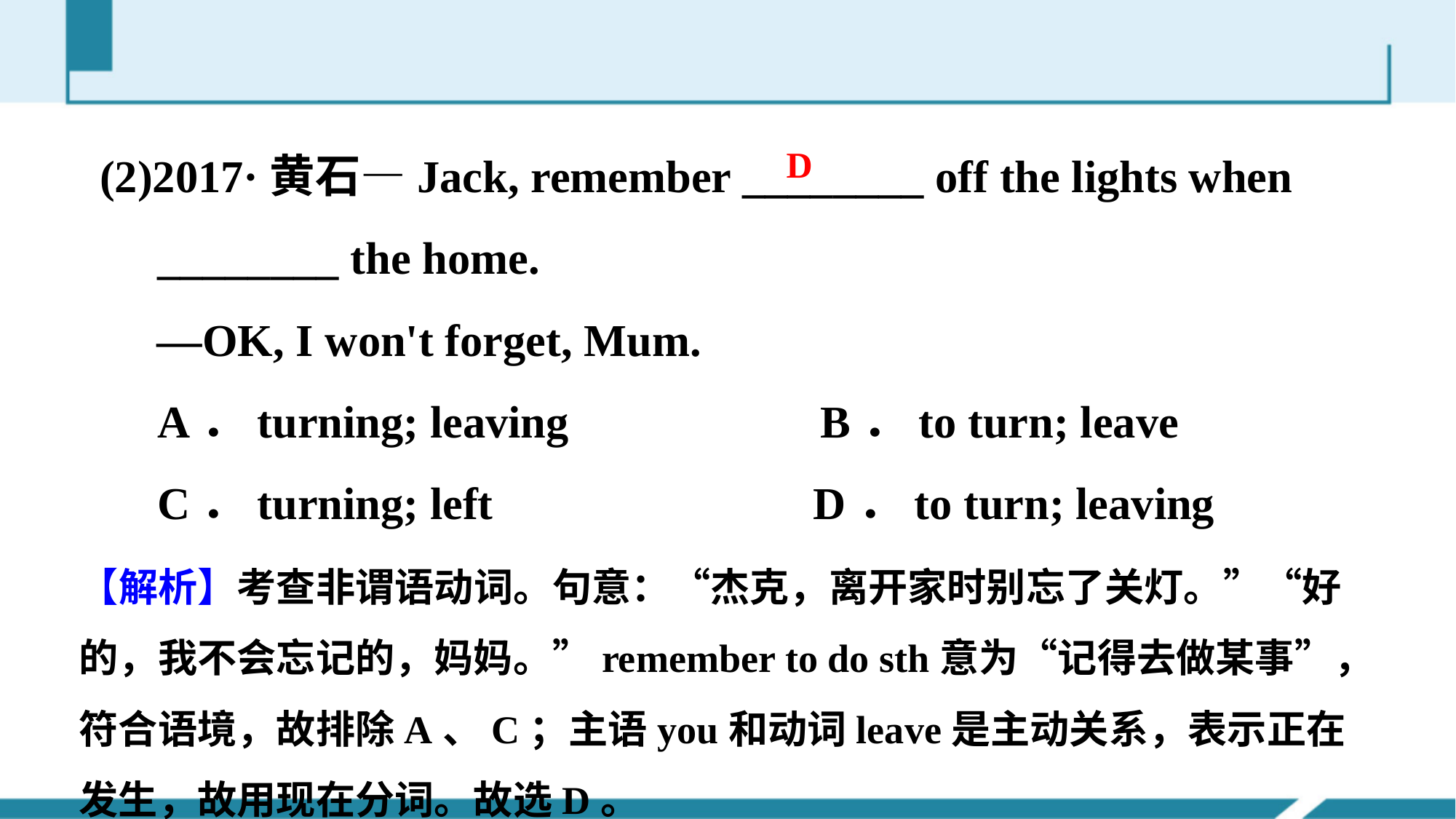

(2)2017·黄石—Jack, remember ________ off the lights when
     ________ the home.
     —OK, I won't forget, Mum.
     A．turning; leaving                      B．to turn; leave
     C．turning; left                            D．to turn; leaving
D
【解析】考查非谓语动词。句意：“杰克，离开家时别忘了关灯。”“好的，我不会忘记的，妈妈。”remember to do sth意为“记得去做某事”，符合语境，故排除A、C；主语you和动词leave是主动关系，表示正在发生，故用现在分词。故选D。